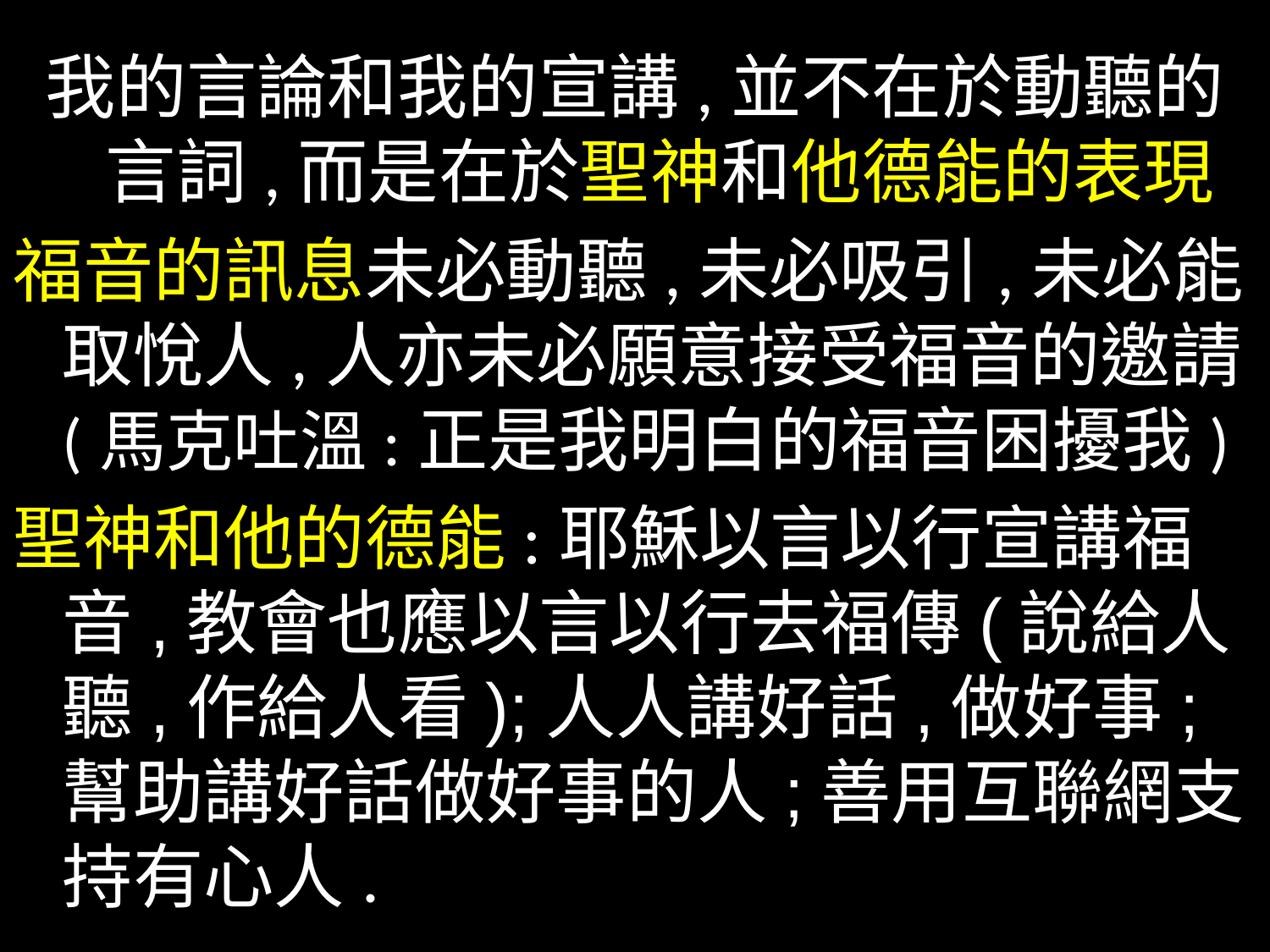

我的言論和我的宣講,並不在於動聽的言詞,而是在於聖神和他德能的表現
福音的訊息未必動聽,未必吸引,未必能取悅人,人亦未必願意接受福音的邀請
(馬克吐溫:正是我明白的福音困擾我)
聖神和他的德能:耶穌以言以行宣講福音,教會也應以言以行去福傳(說給人聽,作給人看);人人講好話,做好事;幫助講好話做好事的人;善用互聯網支持有心人.